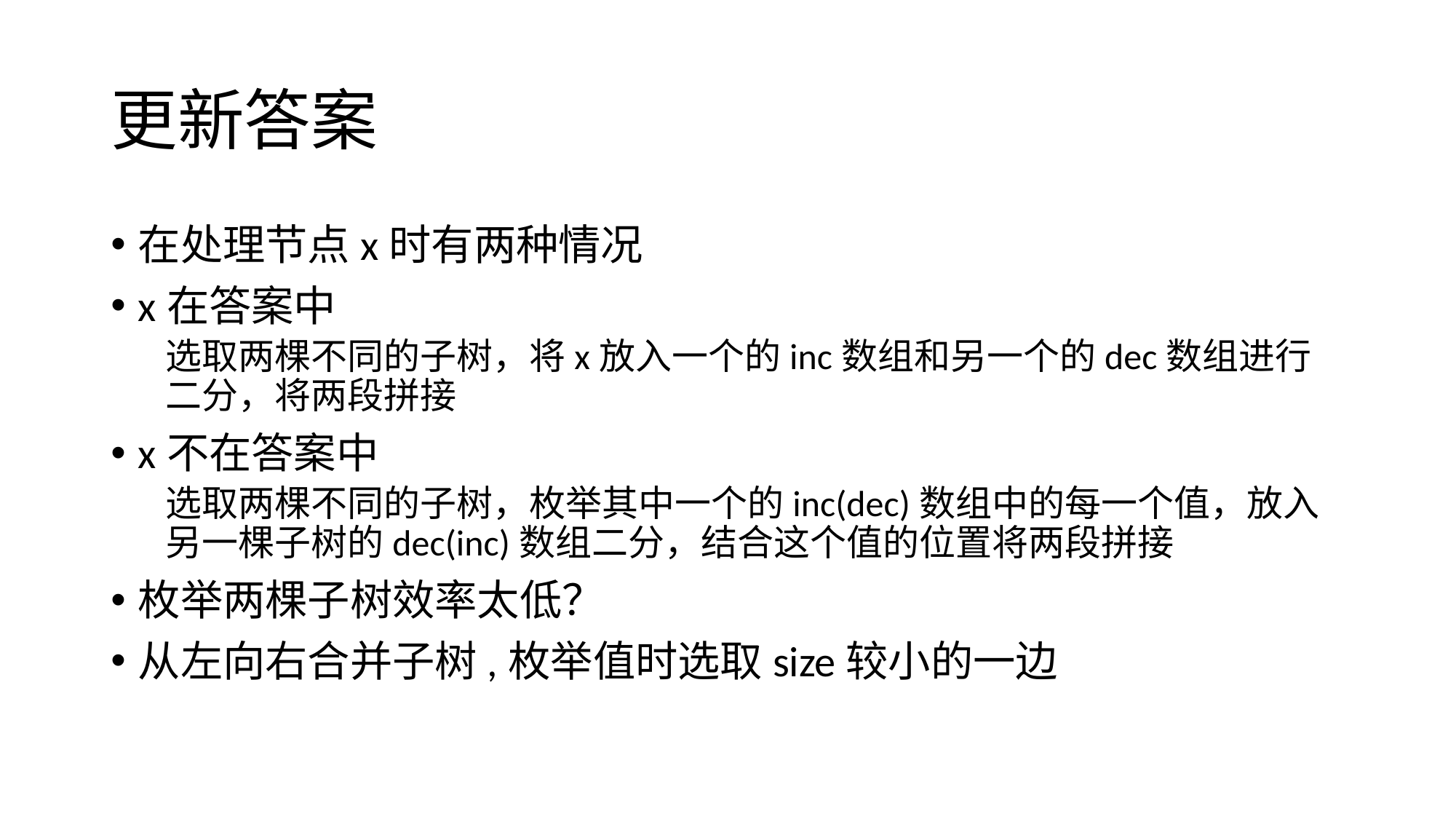

# 更新答案
在处理节点x时有两种情况
x在答案中
选取两棵不同的子树，将x放入一个的inc数组和另一个的dec数组进行二分，将两段拼接
x不在答案中
选取两棵不同的子树，枚举其中一个的inc(dec)数组中的每一个值，放入另一棵子树的dec(inc)数组二分，结合这个值的位置将两段拼接
枚举两棵子树效率太低？
从左向右合并子树,枚举值时选取size较小的一边